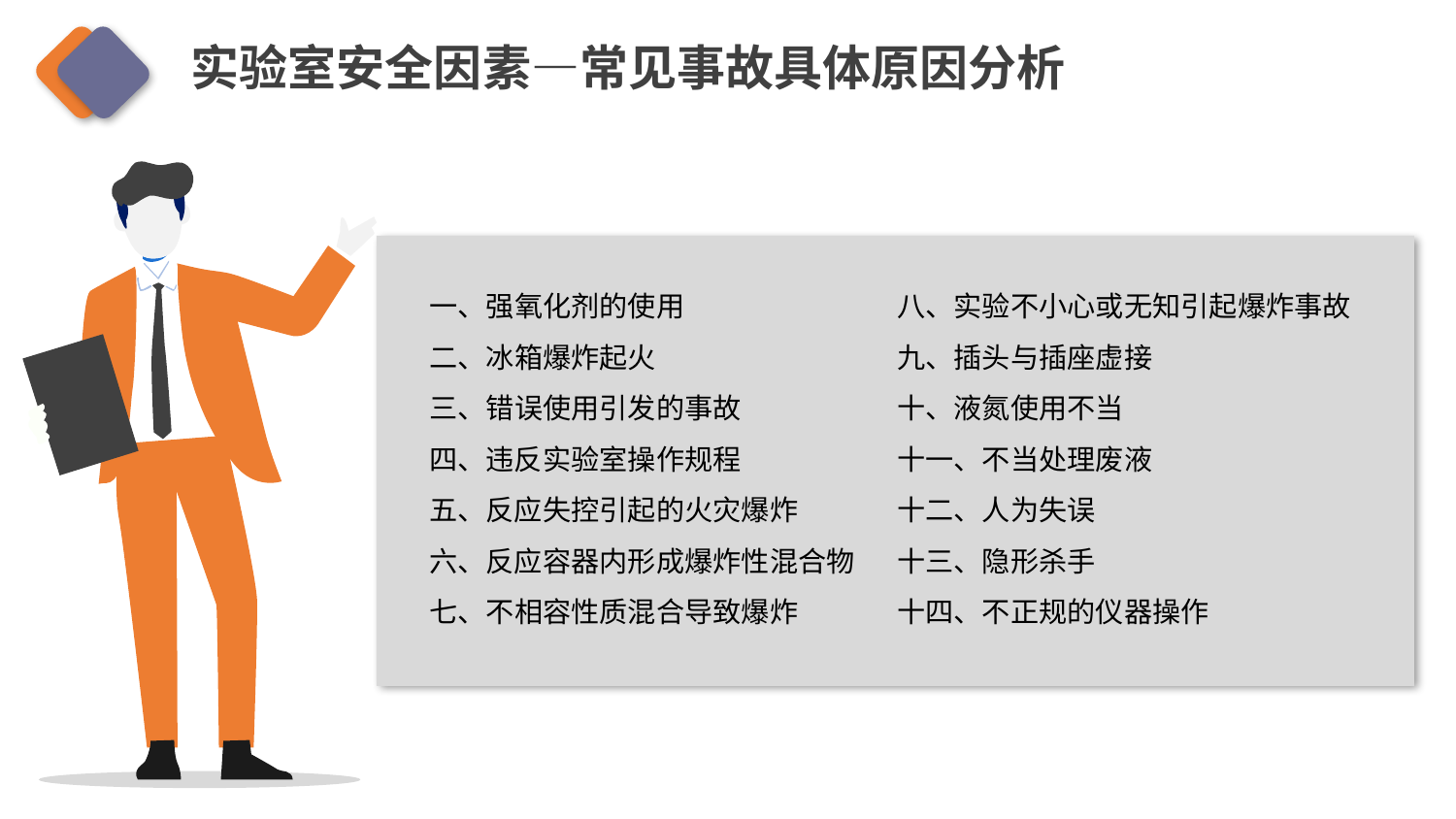

实验室安全因素—常见事故具体原因分析

一、强氧化剂的使用
二、冰箱爆炸起火
三、错误使用引发的事故
四、违反实验室操作规程
五、反应失控引起的火灾爆炸
六、反应容器内形成爆炸性混合物
七、不相容性质混合导致爆炸
八、实验不小心或无知引起爆炸事故
九、插头与插座虚接
十、液氮使用不当
十一、不当处理废液
十二、人为失误
十三、隐形杀手
十四、不正规的仪器操作